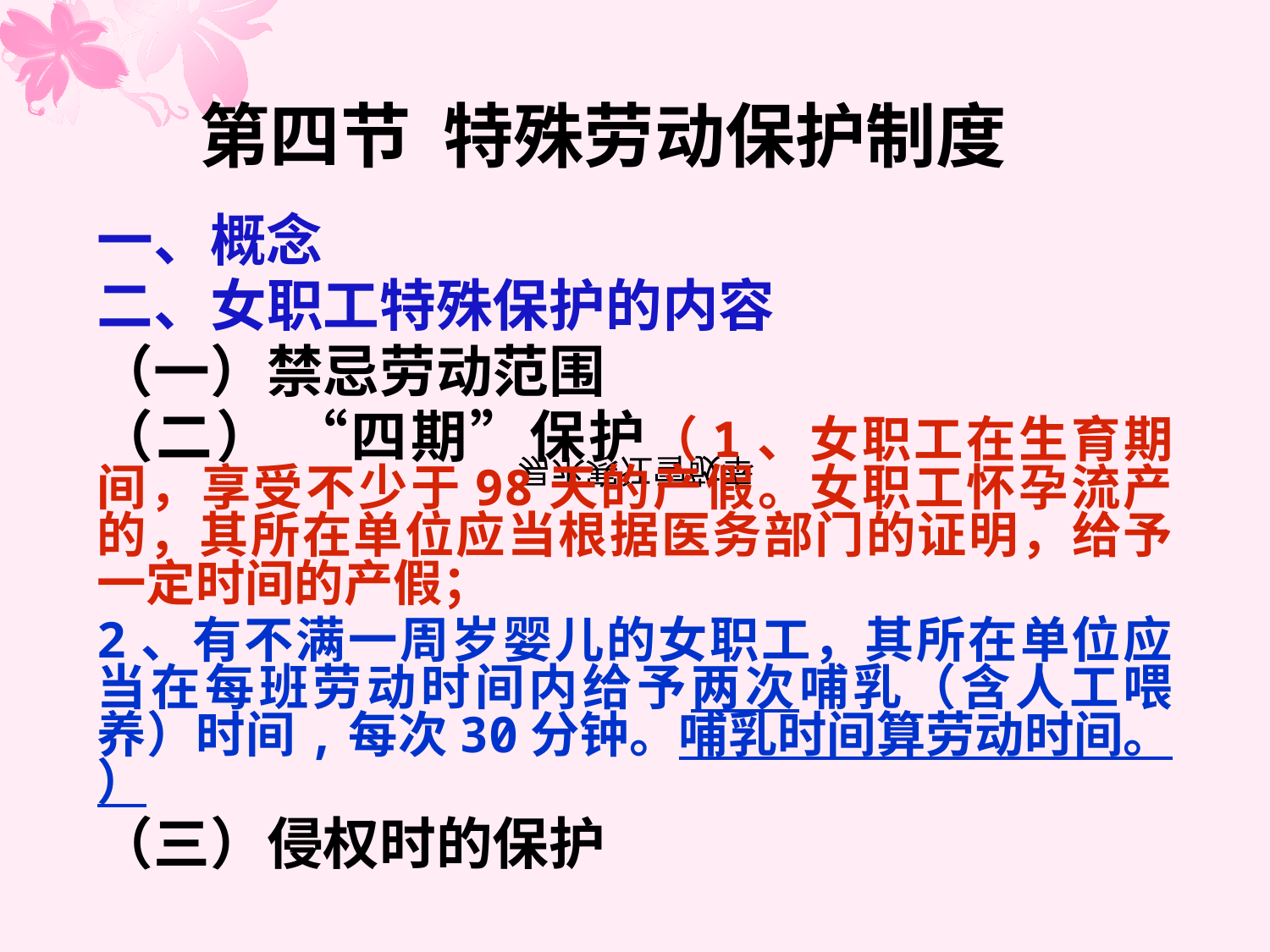

# 第四节  特殊劳动保护制度
一、概念
二、女职工特殊保护的内容
（一）禁忌劳动范围
（二） “四期”保护（1、女职工在生育期间，享受不少于98天的产假。女职工怀孕流产的，其所在单位应当根据医务部门的证明，给予一定时间的产假；
2、有不满一周岁婴儿的女职工，其所在单位应当在每班劳动时间内给予两次哺乳（含人工喂养）时间,每次30分钟。哺乳时间算劳动时间。 ）
（三）侵权时的保护
易水寒江雪敬奉